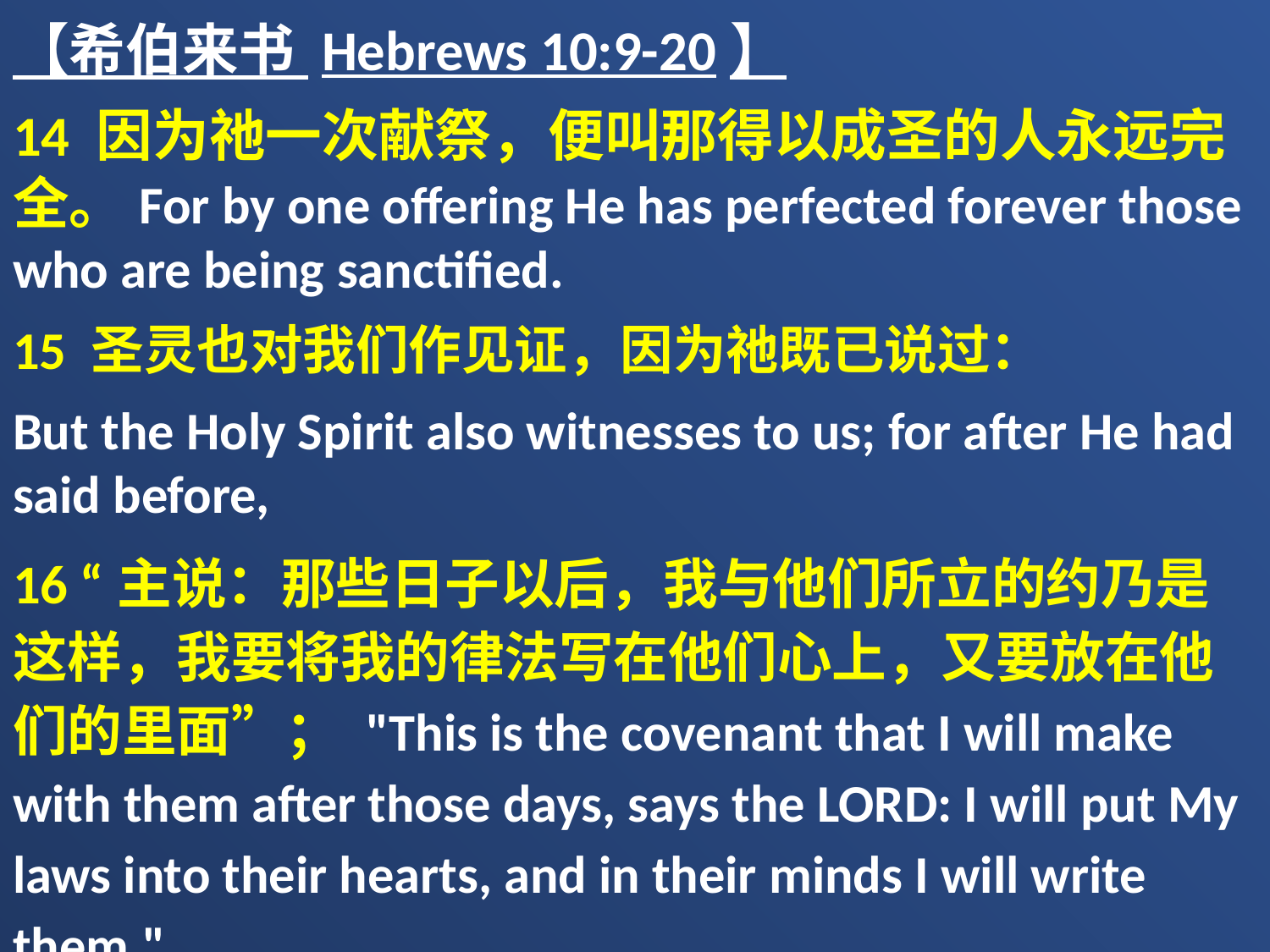

【希伯来书 Hebrews 10:9-20】
14 因为祂一次献祭，便叫那得以成圣的人永远完全。For by one offering He has perfected forever those who are being sanctified.
15 圣灵也对我们作见证，因为祂既已说过：
But the Holy Spirit also witnesses to us; for after He had said before,
16 “主说：那些日子以后，我与他们所立的约乃是这样，我要将我的律法写在他们心上，又要放在他们的里面”； "This is the covenant that I will make with them after those days, says the LORD: I will put My laws into their hearts, and in their minds I will write them,"